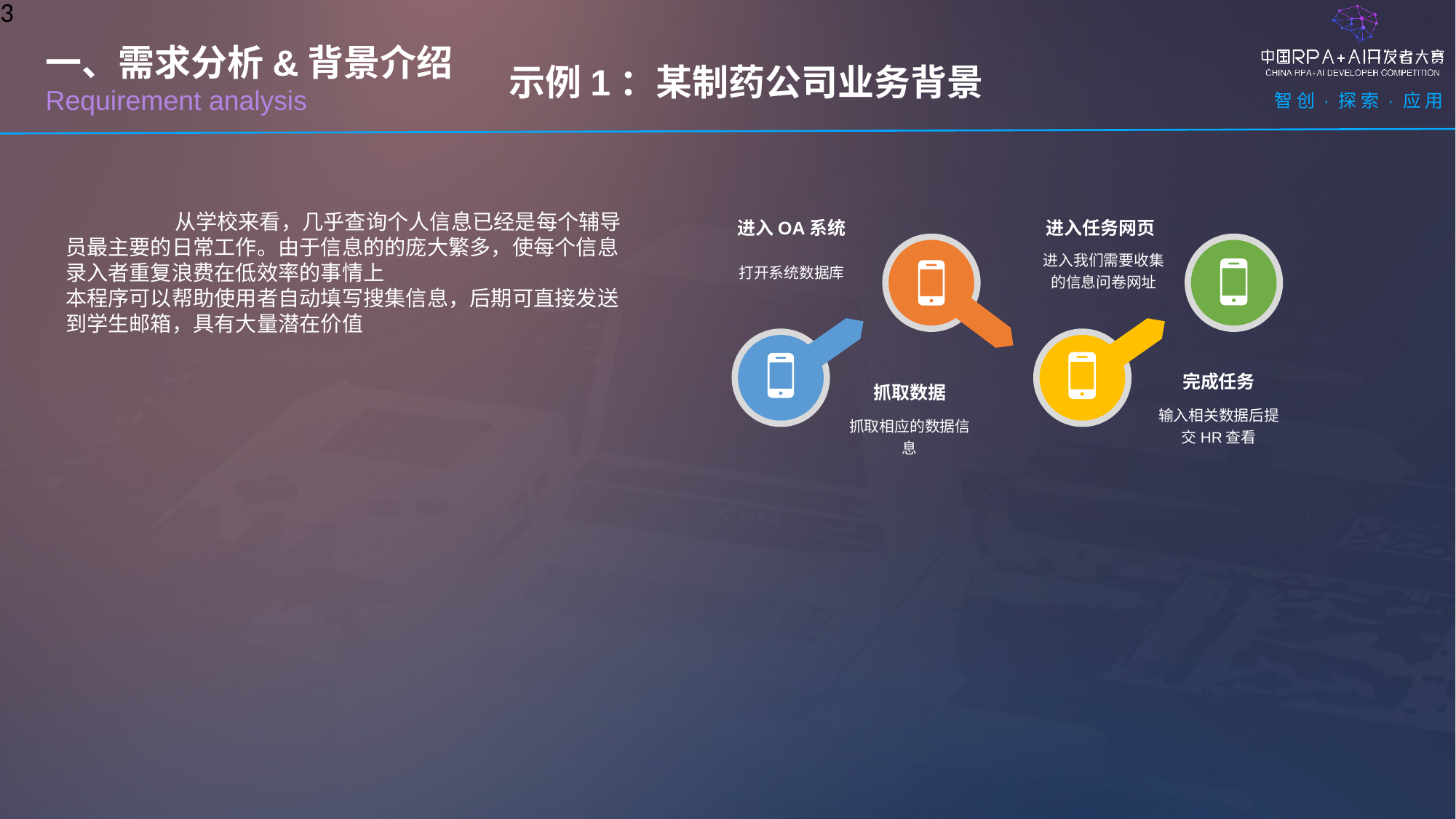

3
示例1：某制药公司业务背景
一、需求分析&背景介绍
Requirement analysis
	从学校来看，几乎查询个人信息已经是每个辅导员最主要的日常工作。由于信息的的庞大繁多，使每个信息录入者重复浪费在低效率的事情上
本程序可以帮助使用者自动填写搜集信息，后期可直接发送到学生邮箱，具有大量潜在价值
进入OA系统
打开系统数据库
进入任务网页
进入我们需要收集的信息问卷网址

抓取数据
完成任务

抓取相应的数据信息
输入相关数据后提交HR查看